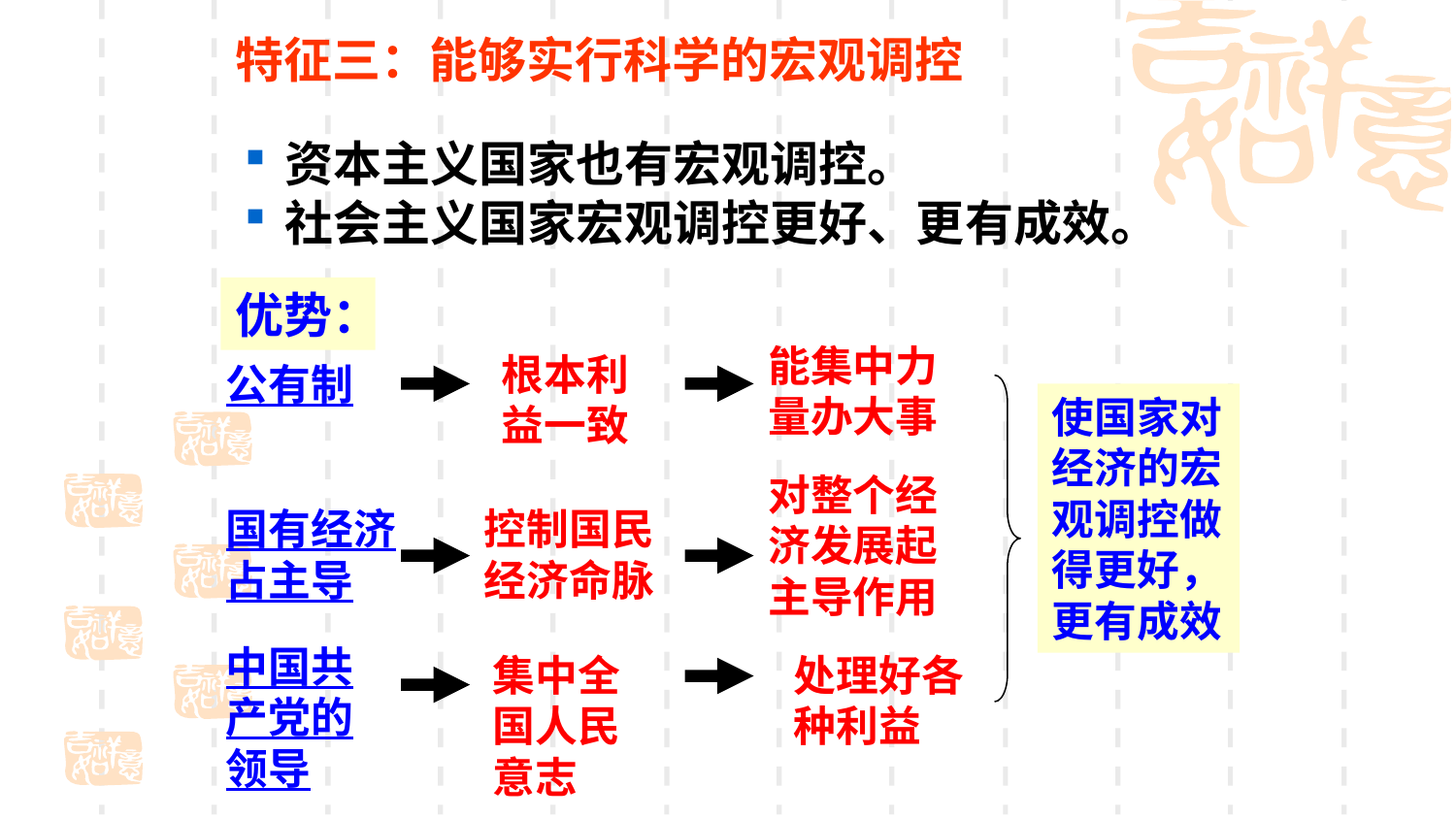

特征三：能够实行科学的宏观调控

# 资本主义国家也有宏观调控。
社会主义国家宏观调控更好、更有成效。
优势：
能集中力量办大事
根本利益一致
公有制

使国家对经济的宏观调控做得更好，更有成效
对整个经济发展起主导作用
国有经济占主导
控制国民经济命脉

中国共产党的领导
集中全国人民意志
处理好各种利益